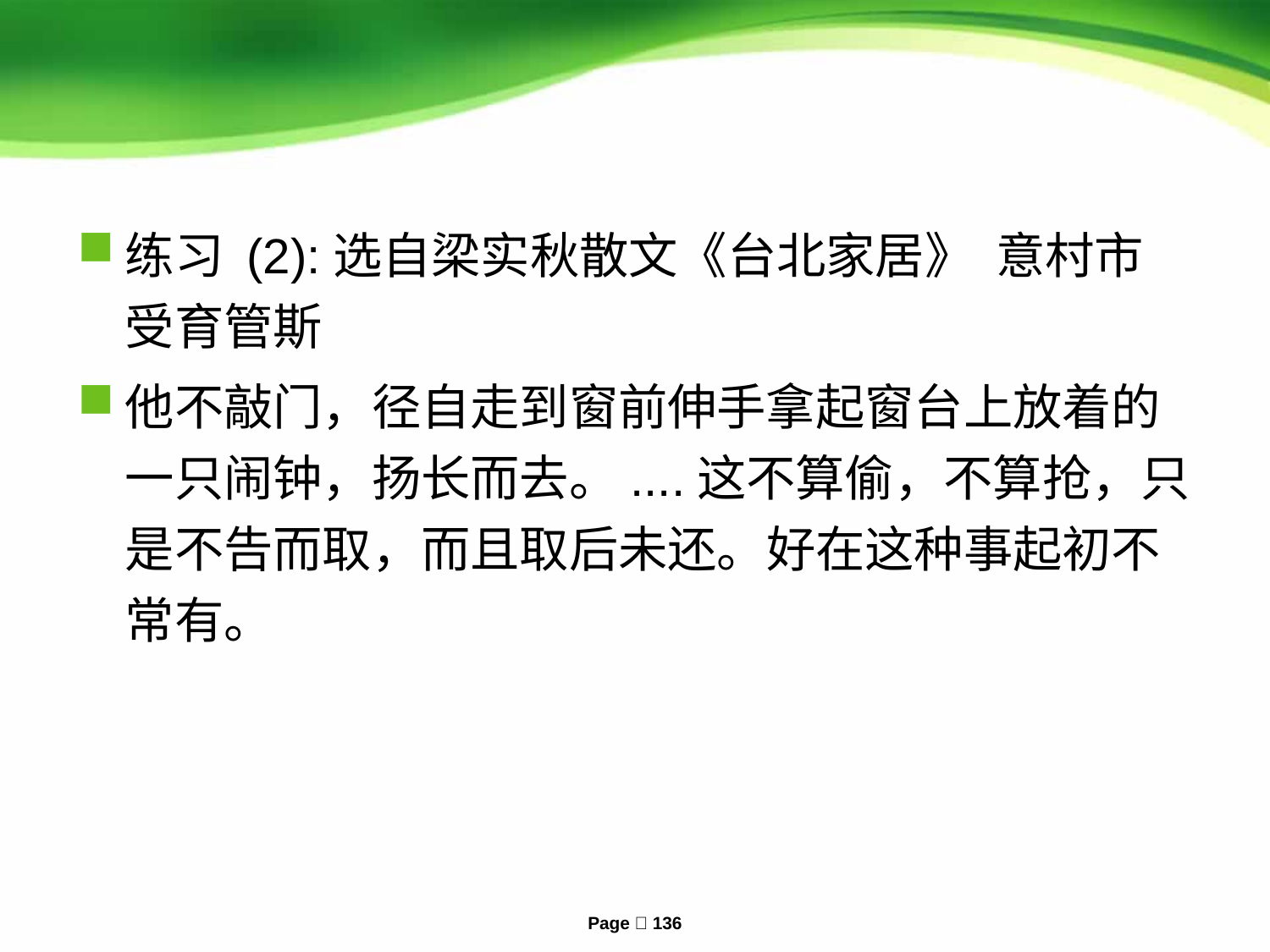

#
练习 (2):选自梁实秋散文《台北家居》  意村市受育管斯
他不敲门，径自走到窗前伸手拿起窗台上放着的一只闹钟，扬长而去。....这不算偷，不算抢，只是不告而取，而且取后未还。好在这种事起初不常有。